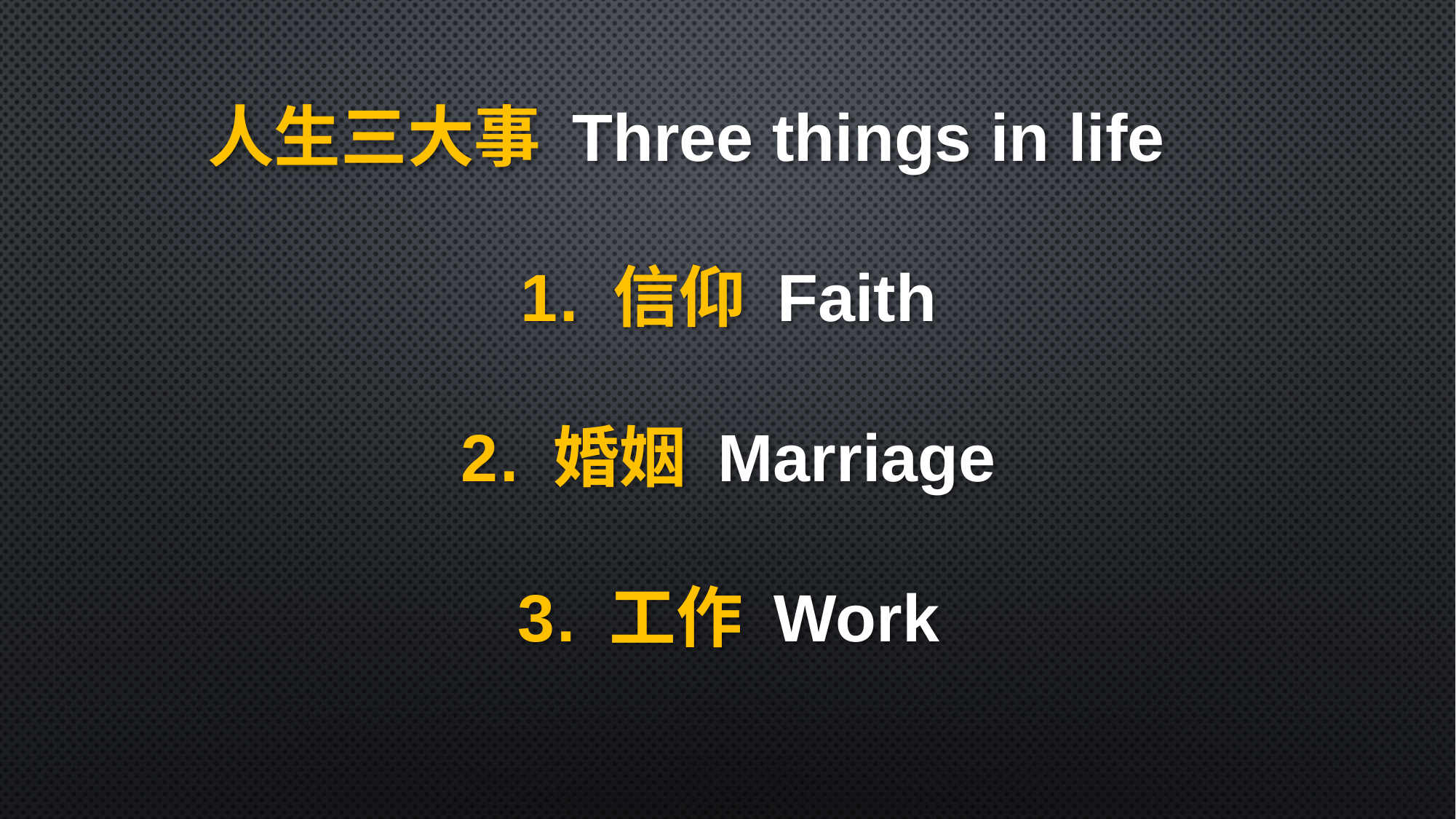

人生三大事 Three things in life

 信仰 Faith

 婚姻 Marriage

 工作 Work